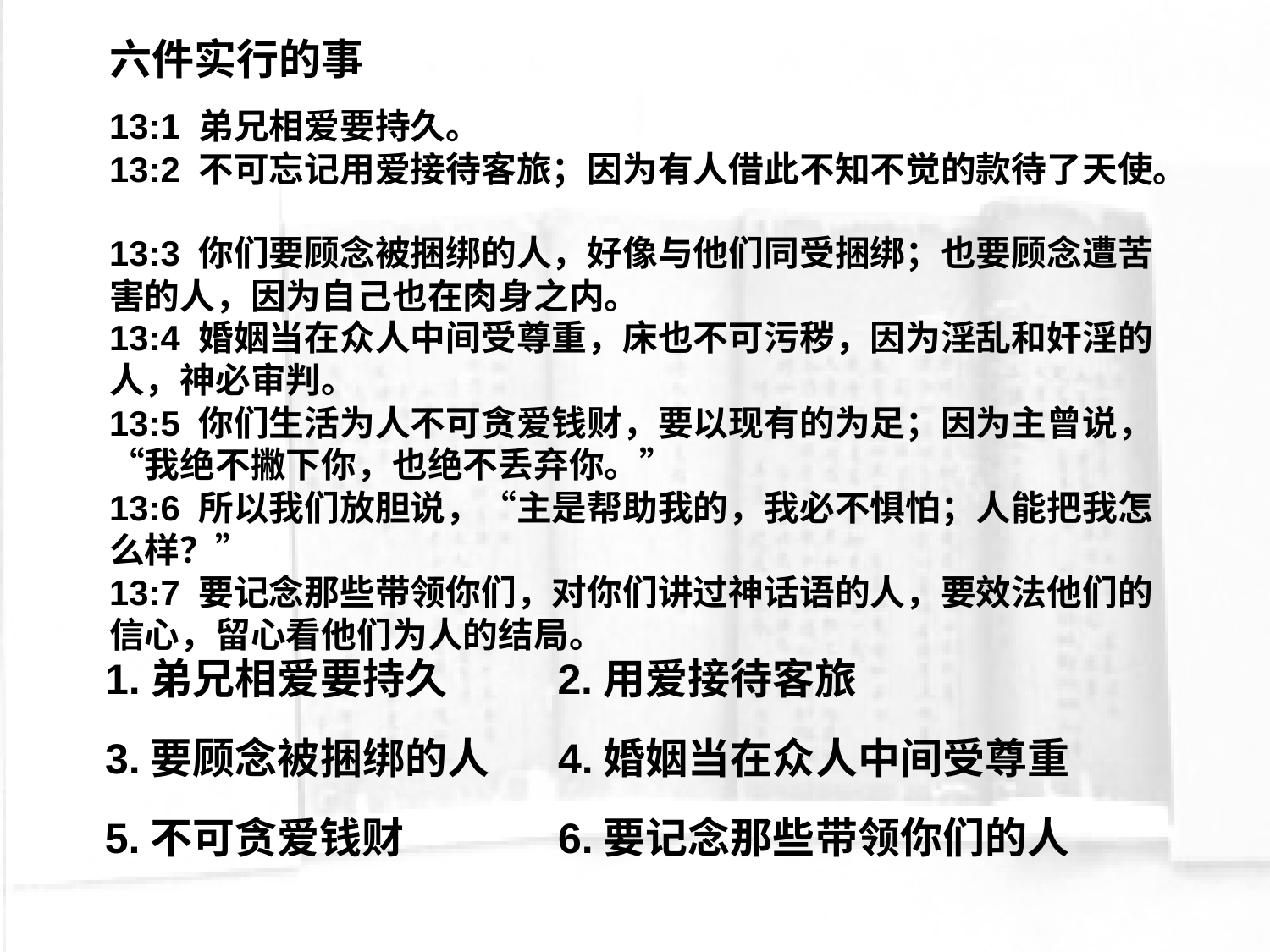

六件实行的事
13:1 弟兄相爱要持久。
13:2 不可忘记用爱接待客旅；因为有人借此不知不觉的款待了天使。
13:3 你们要顾念被捆绑的人，好像与他们同受捆绑；也要顾念遭苦害的人，因为自己也在肉身之内。
13:4 婚姻当在众人中间受尊重，床也不可污秽，因为淫乱和奸淫的人，神必审判。
13:5 你们生活为人不可贪爱钱财，要以现有的为足；因为主曾说，“我绝不撇下你，也绝不丢弃你。”
13:6 所以我们放胆说，“主是帮助我的，我必不惧怕；人能把我怎么样？”
13:7 要记念那些带领你们，对你们讲过神话语的人，要效法他们的信心，留心看他们为人的结局。
1.弟兄相爱要持久
2.用爱接待客旅
3.要顾念被捆绑的人
4.婚姻当在众人中间受尊重
5.不可贪爱钱财
6.要记念那些带领你们的人